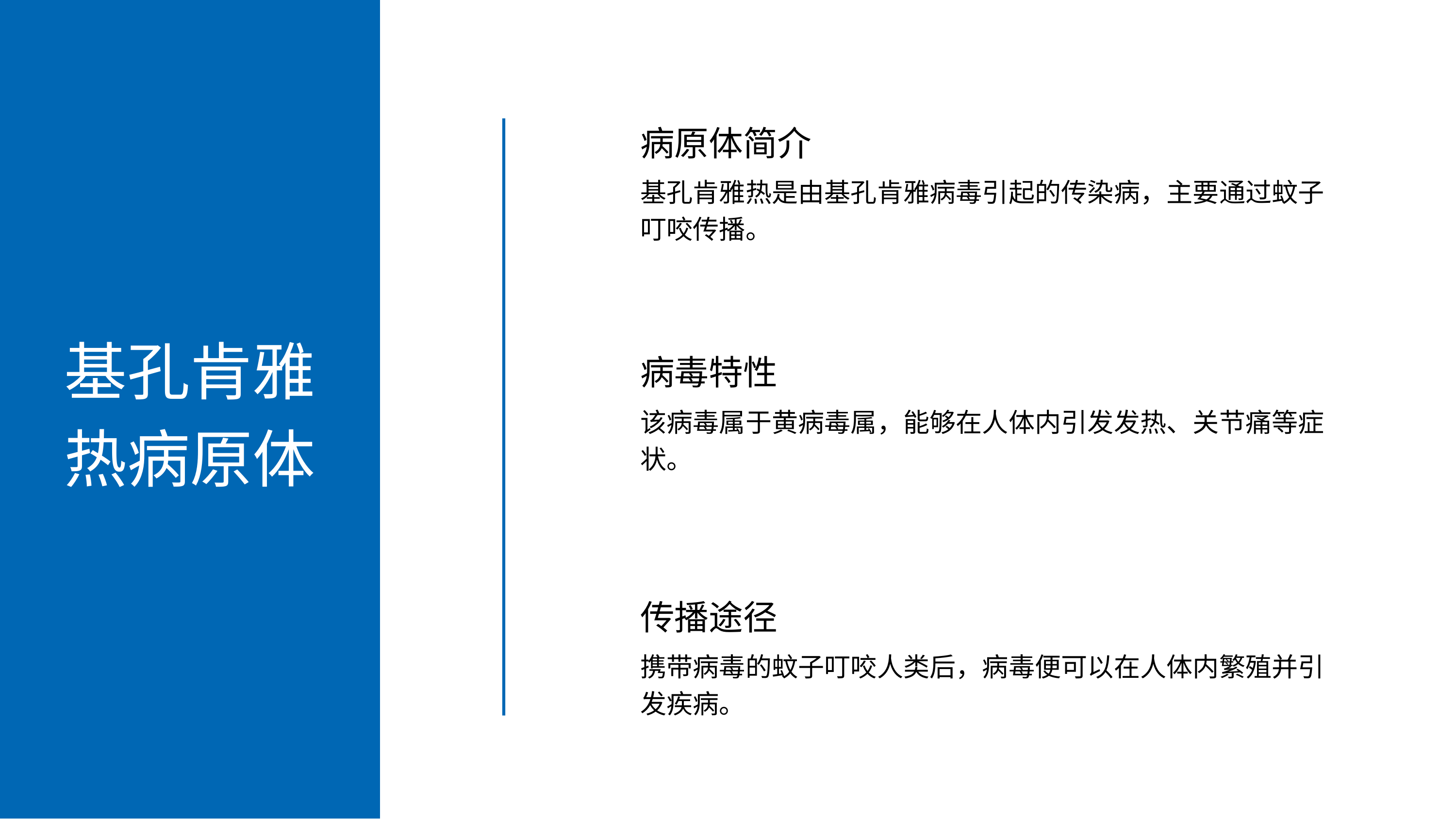

病原体简介
基孔肯雅热是由基孔肯雅病毒引起的传染病，主要通过蚊子叮咬传播。
基孔肯雅热病原体
病毒特性
该病毒属于黄病毒属，能够在人体内引发发热、关节痛等症状。
传播途径
携带病毒的蚊子叮咬人类后，病毒便可以在人体内繁殖并引发疾病。